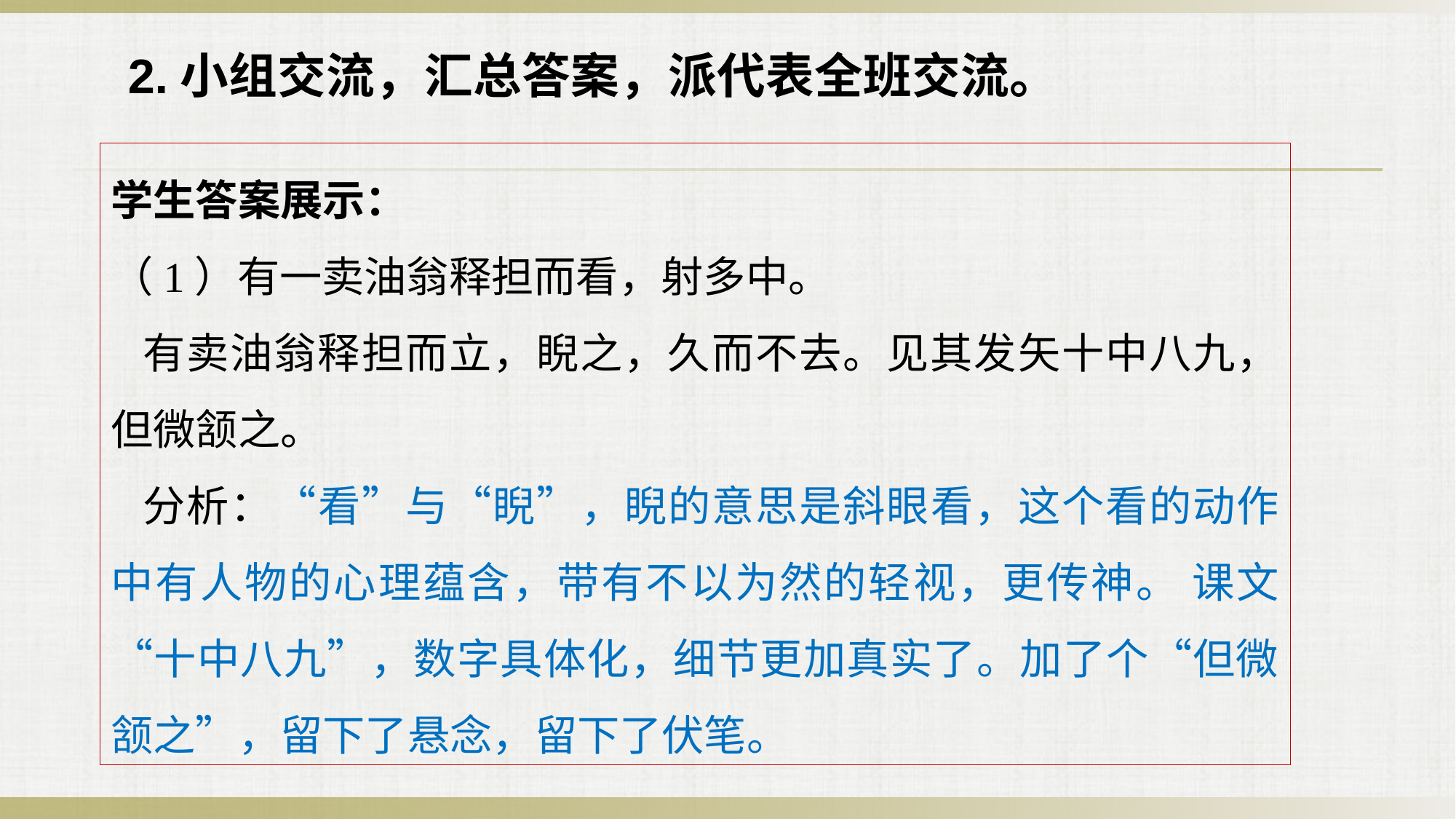

2.小组交流，汇总答案，派代表全班交流。
学生答案展示：
（1）有一卖油翁释担而看，射多中。
有卖油翁释担而立，睨之，久而不去。见其发矢十中八九，但微颔之。
分析：“看”与“睨”，睨的意思是斜眼看，这个看的动作中有人物的心理蕴含，带有不以为然的轻视，更传神。 课文“十中八九”，数字具体化，细节更加真实了。加了个“但微颔之”，留下了悬念，留下了伏笔。